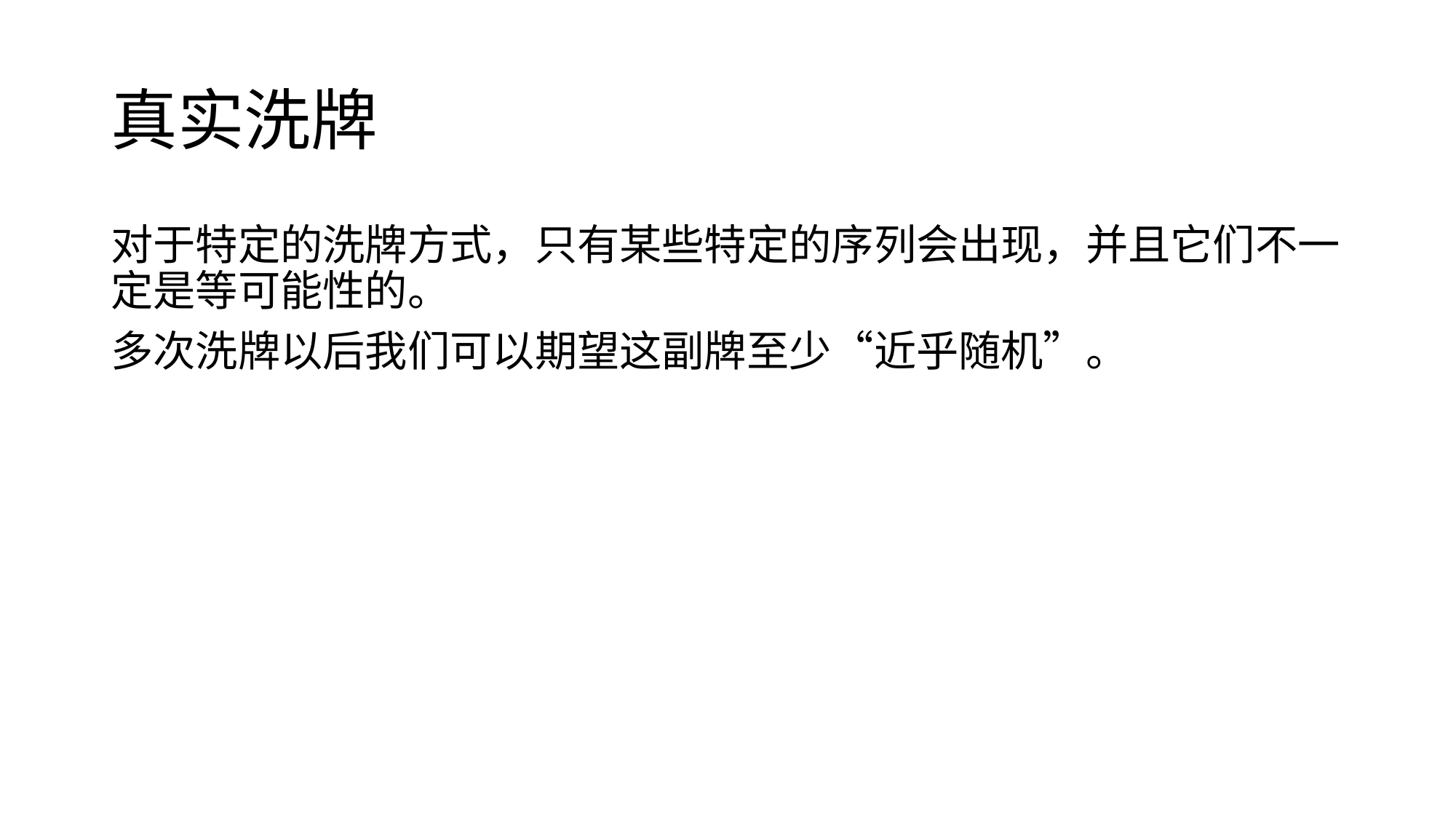

# 真实洗牌
对于特定的洗牌方式，只有某些特定的序列会出现，并且它们不一定是等可能性的。
多次洗牌以后我们可以期望这副牌至少“近乎随机”。